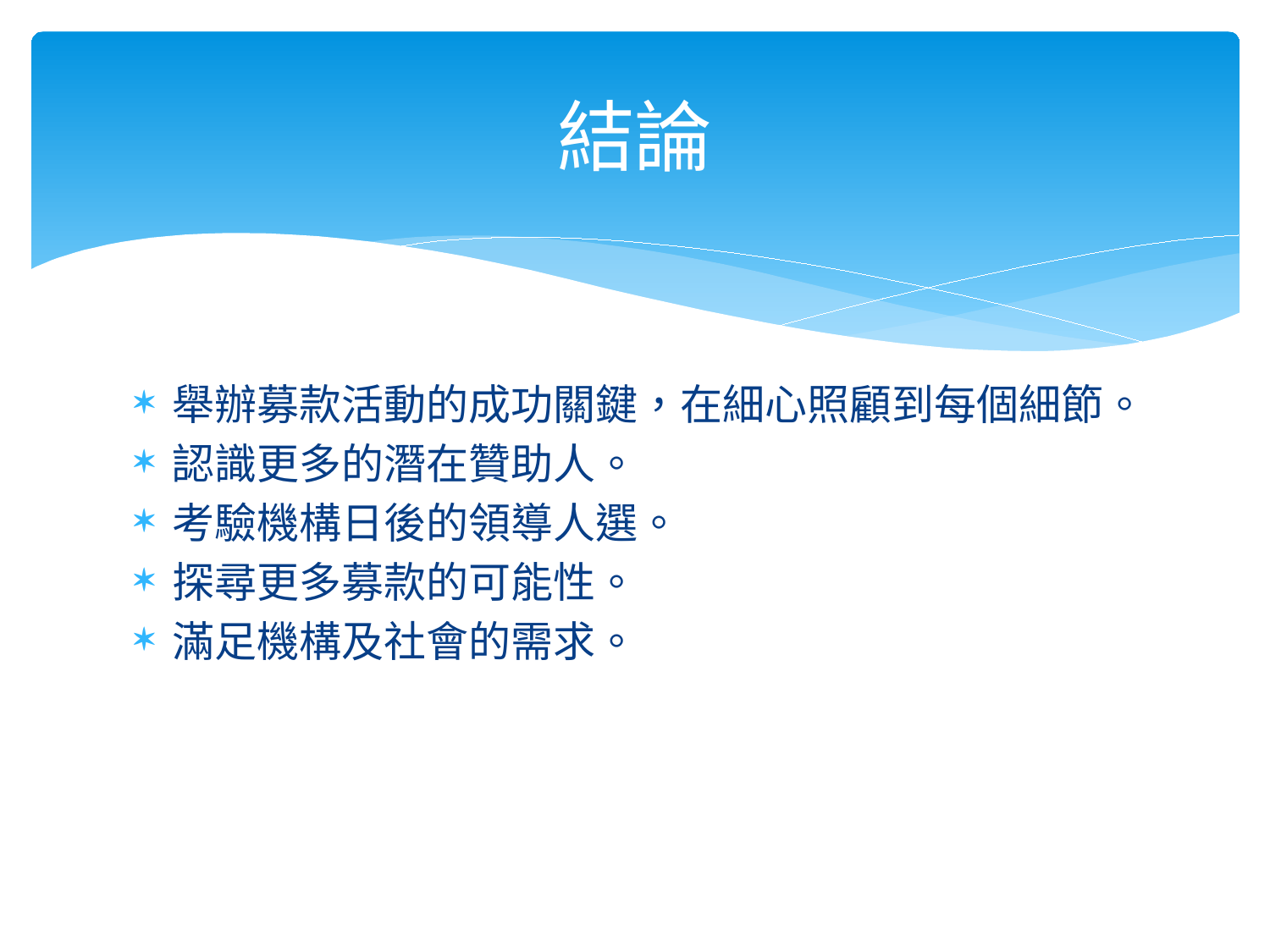

# 結論
舉辦募款活動的成功關鍵，在細心照顧到每個細節。
認識更多的潛在贊助人。
考驗機構日後的領導人選。
探尋更多募款的可能性。
滿足機構及社會的需求。